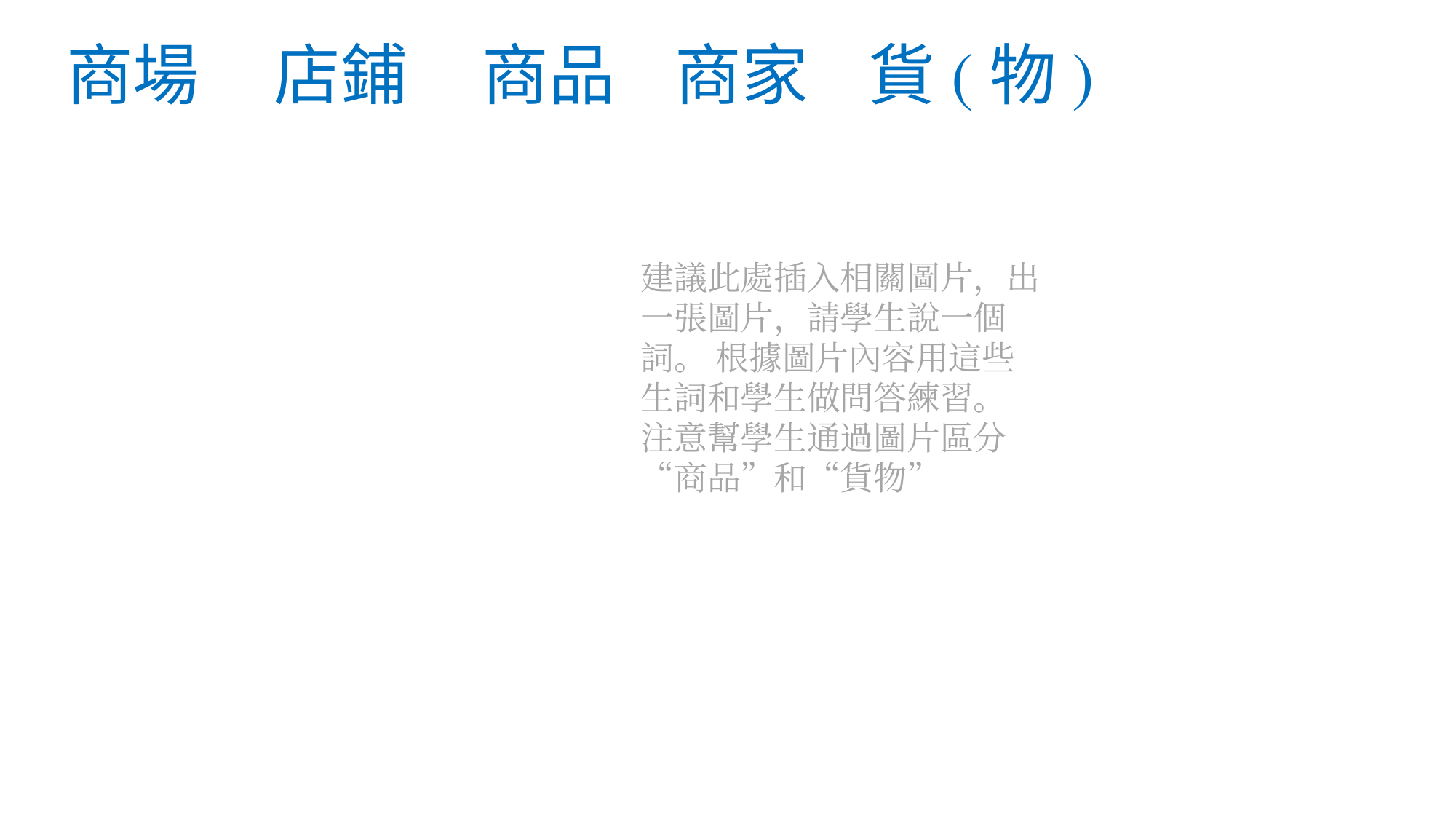

# 商場     店鋪     商品    商家    貨(物)
建議此處插入相關圖片，出一張圖片，請學生說一個詞。 根據圖片內容用這些生詞和學生做問答練習。
注意幫學生通過圖片區分“商品”和“貨物”